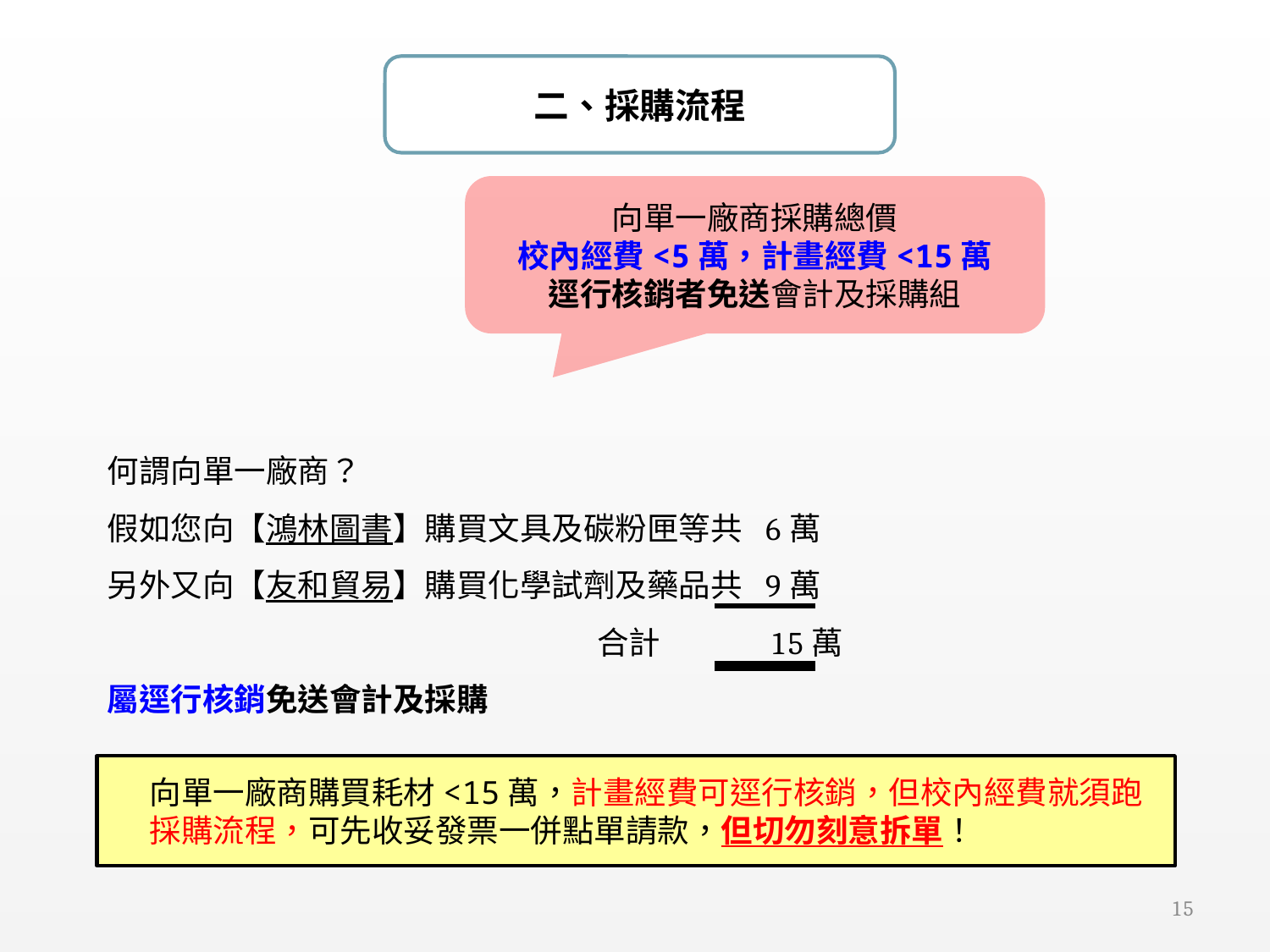

二、採購流程
向單一廠商採購總價
校內經費<5萬，計畫經費<15萬
逕行核銷者免送會計及採購組
何謂向單一廠商？
假如您向【鴻林圖書】購買文具及碳粉匣等共  6萬
另外又向【友和貿易】購買化學試劑及藥品共  9萬
                                                                   合計              15萬
屬逕行核銷免送會計及採購
向單一廠商購買耗材<15萬，計畫經費可逕行核銷，但校內經費就須跑採購流程，可先收妥發票一併點單請款，但切勿刻意拆單！
15